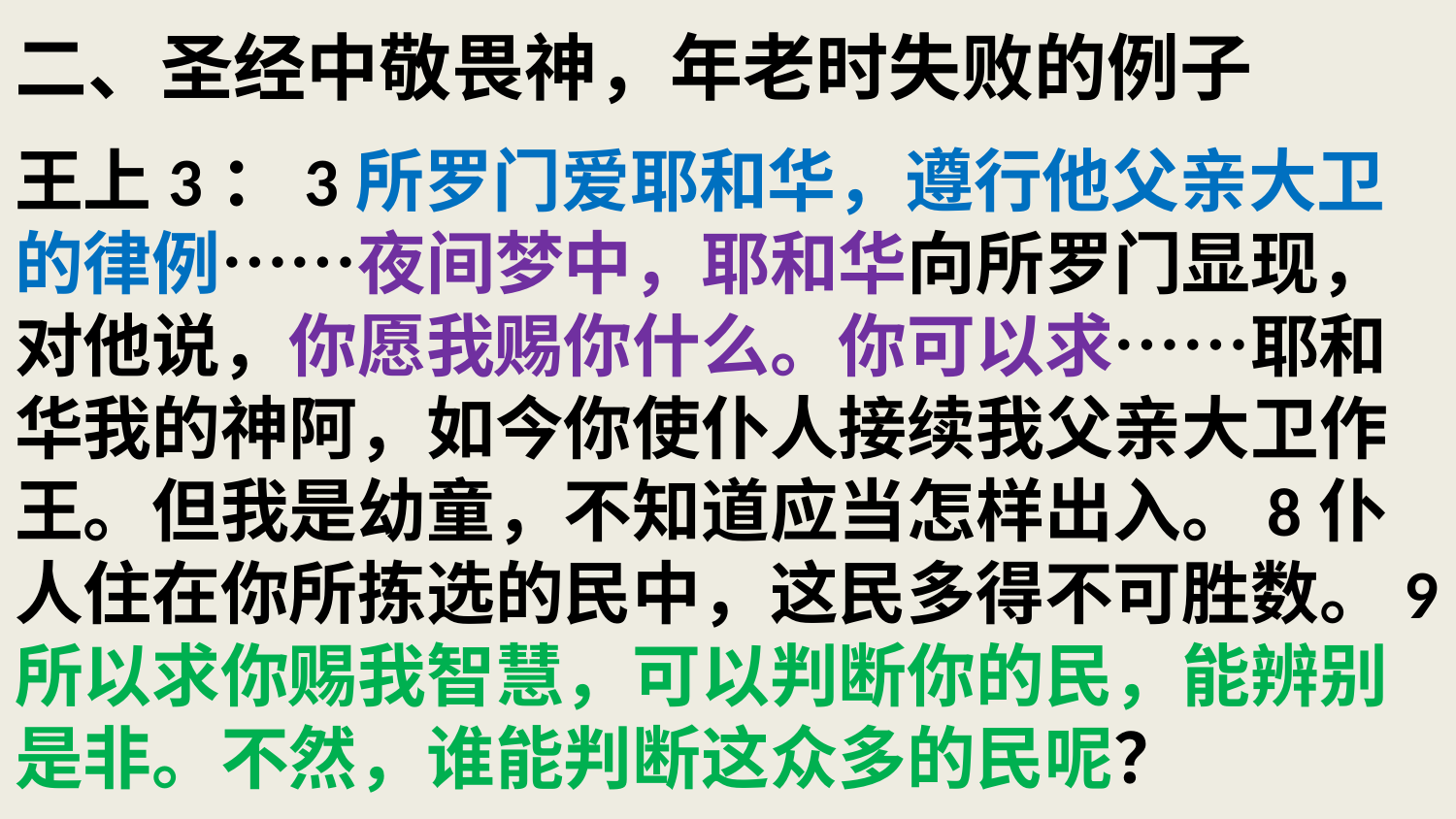

# 二、圣经中敬畏神，年老时失败的例子 王上3：3所罗门爱耶和华，遵行他父亲大卫的律例……夜间梦中，耶和华向所罗门显现，对他说，你愿我赐你什么。你可以求……耶和华我的神阿，如今你使仆人接续我父亲大卫作王。但我是幼童，不知道应当怎样出入。8仆人住在你所拣选的民中，这民多得不可胜数。9所以求你赐我智慧，可以判断你的民，能辨别是非。不然，谁能判断这众多的民呢？